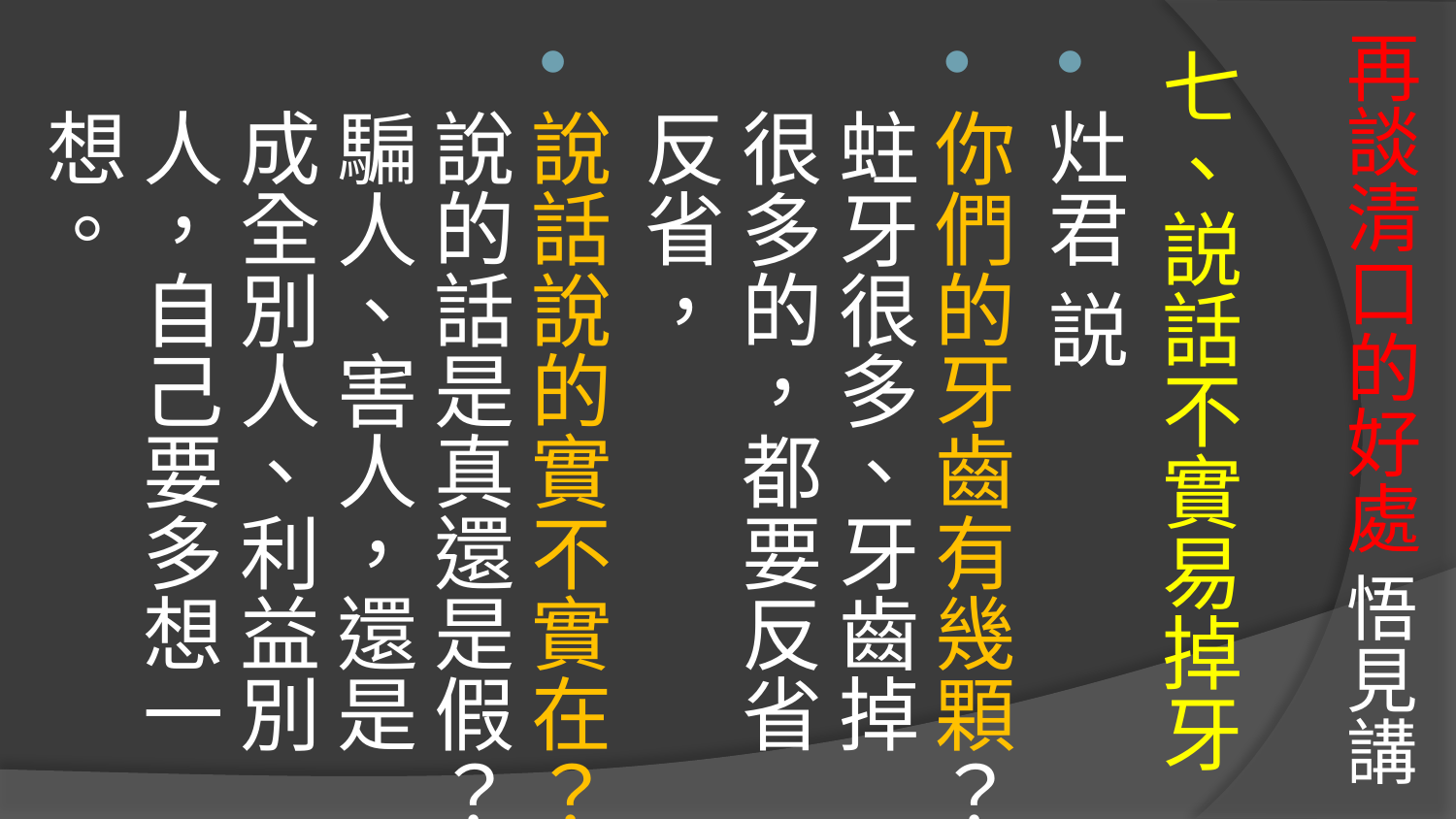

# 再談清口的好處 悟見講
七、説話不實易掉牙
灶君 説
你們的牙齒有幾顆？蛀牙很多、牙齒掉很多的，都要反省反省，
說話說的實不實在？說的話是真還是假？騙人、害人，還是成全別人、利益別人，自己要多想一想。